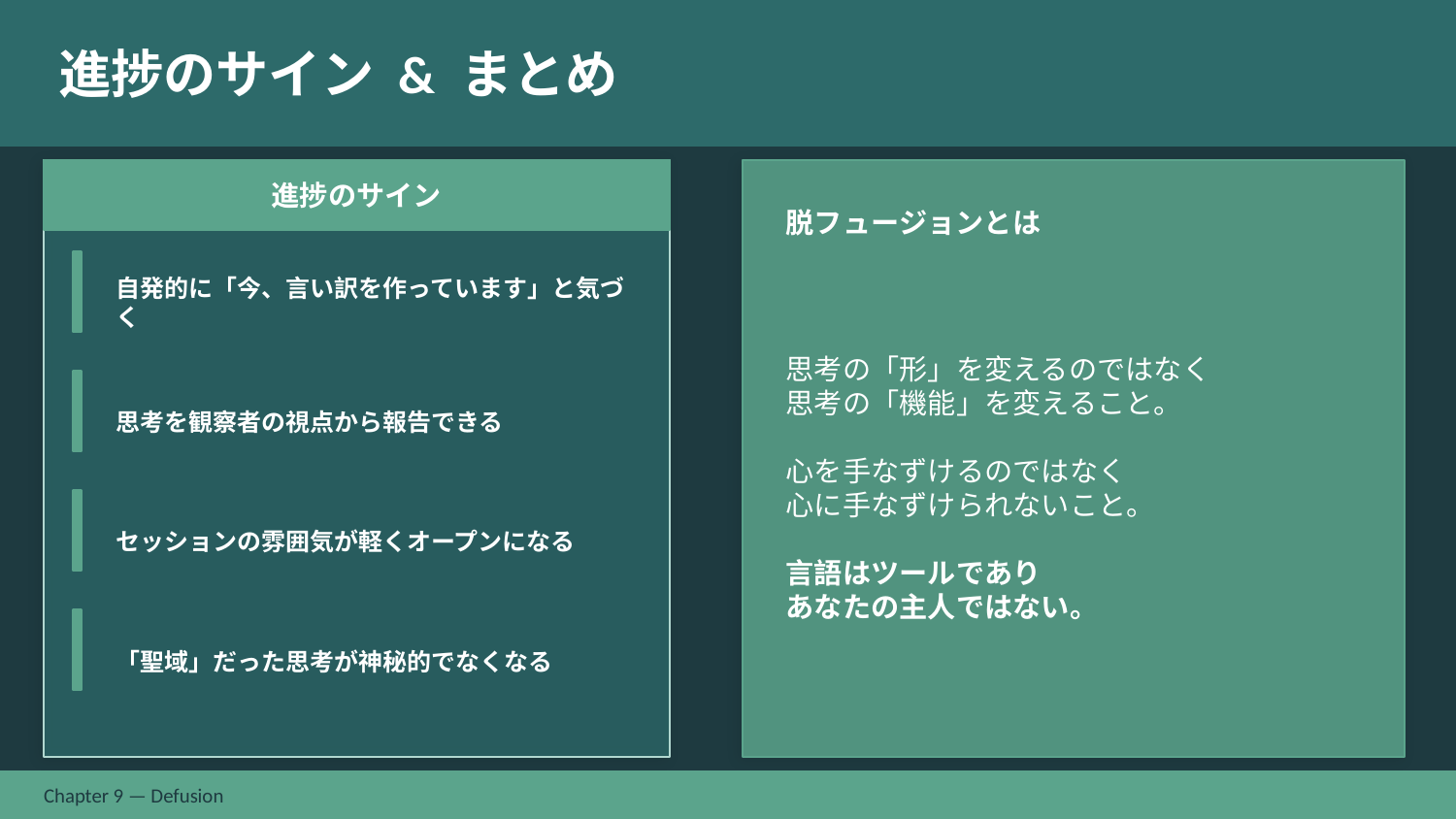

進捗のサイン & まとめ

進捗のサイン

脱フュージョンとは

自発的に「今、言い訳を作っています」と気づく
思考の「形」を変えるのではなく
思考の「機能」を変えること。

心を手なずけるのではなく
心に手なずけられないこと。

言語はツールであり
あなたの主人ではない。

思考を観察者の視点から報告できる

セッションの雰囲気が軽くオープンになる

「聖域」だった思考が神秘的でなくなる

Chapter 9 — Defusion